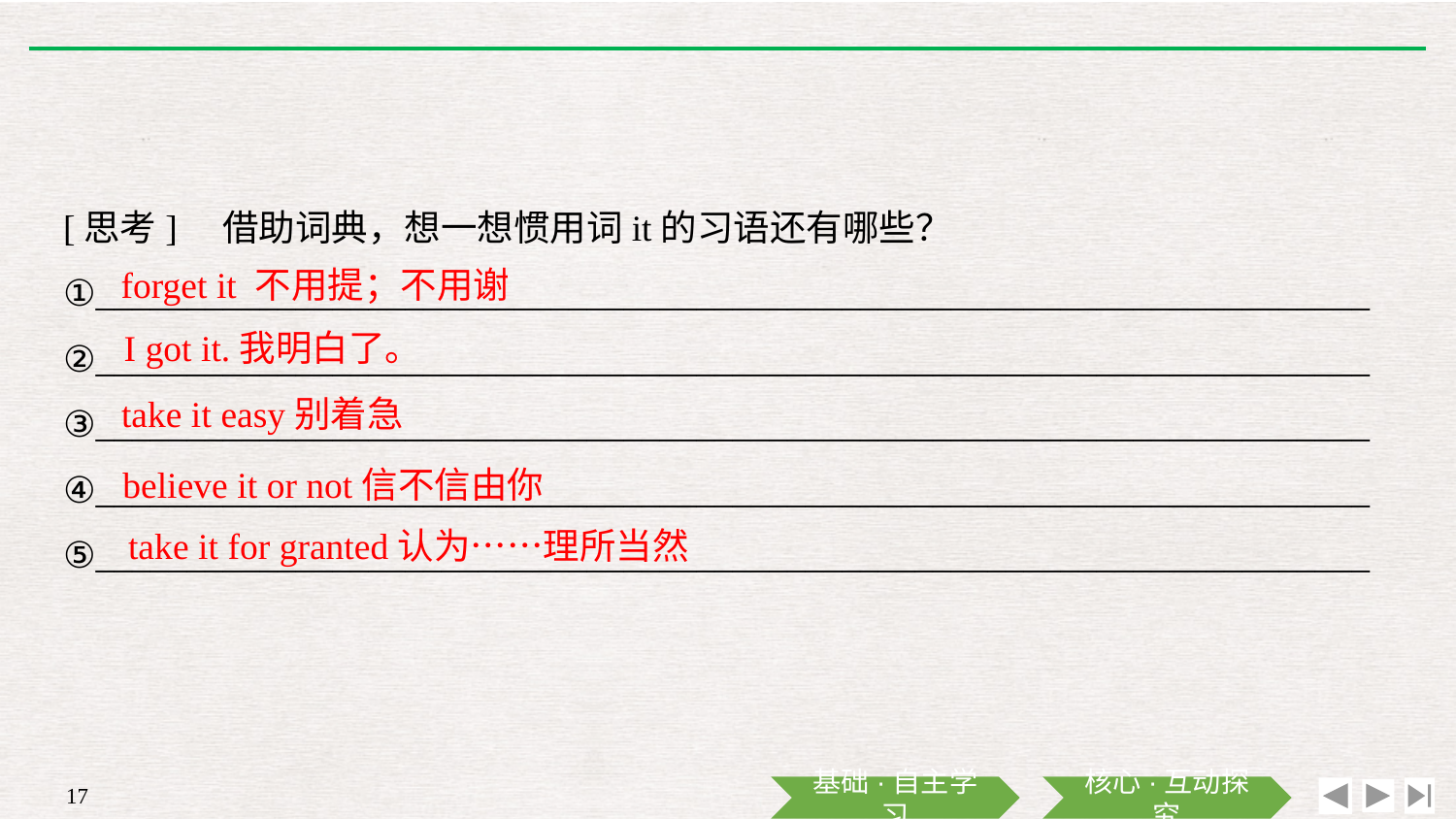

[思考]　借助词典，想一想惯用词it的习语还有哪些？
①______________________________________________________________________
②______________________________________________________________________
③______________________________________________________________________
④______________________________________________________________________
⑤______________________________________________________________________
forget it 不用提；不用谢
I got it.我明白了。
take it easy别着急
believe it or not信不信由你
take it for granted认为……理所当然